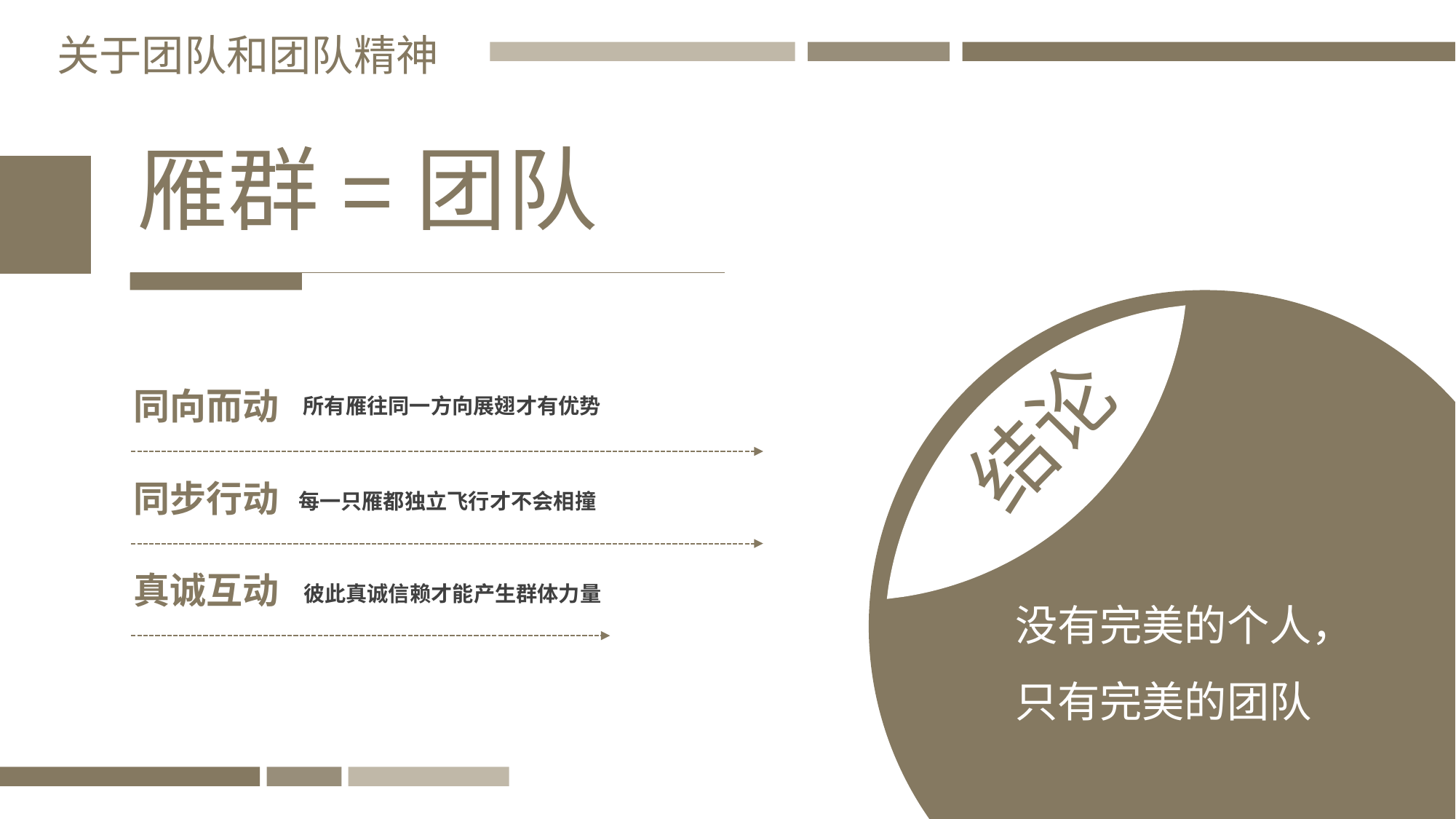

关于团队和团队精神
雁群=团队

结论
没有完美的个人，
只有完美的团队
所有雁往同一方向展翅才有优势
同向而动
同步行动
每一只雁都独立飞行才不会相撞
真诚互动
彼此真诚信赖才能产生群体力量